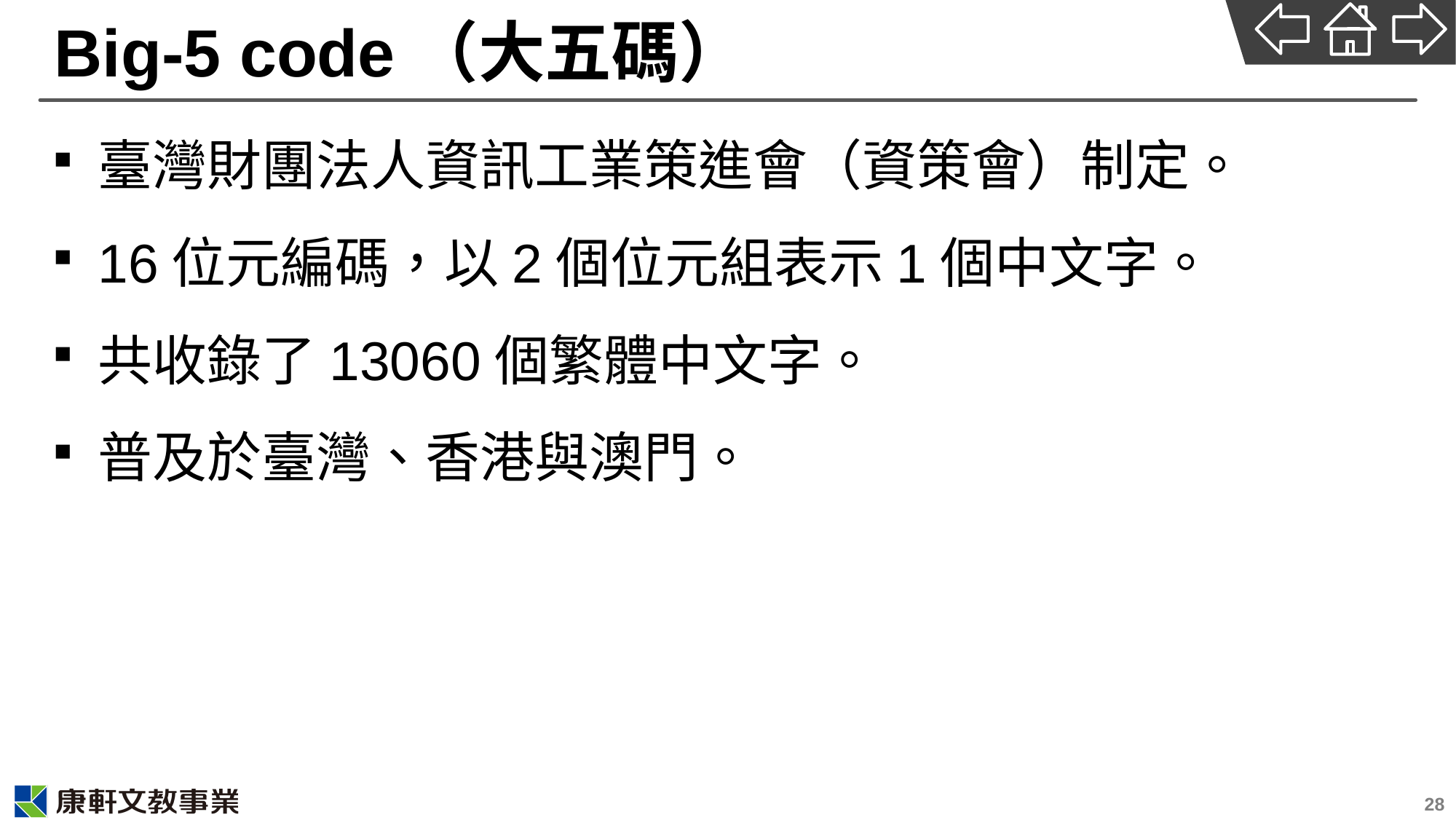

# Big-5 code（大五碼）
臺灣財團法人資訊工業策進會（資策會）制定。
16位元編碼，以2個位元組表示1個中文字。
共收錄了13060個繁體中文字。
普及於臺灣、香港與澳門。
28